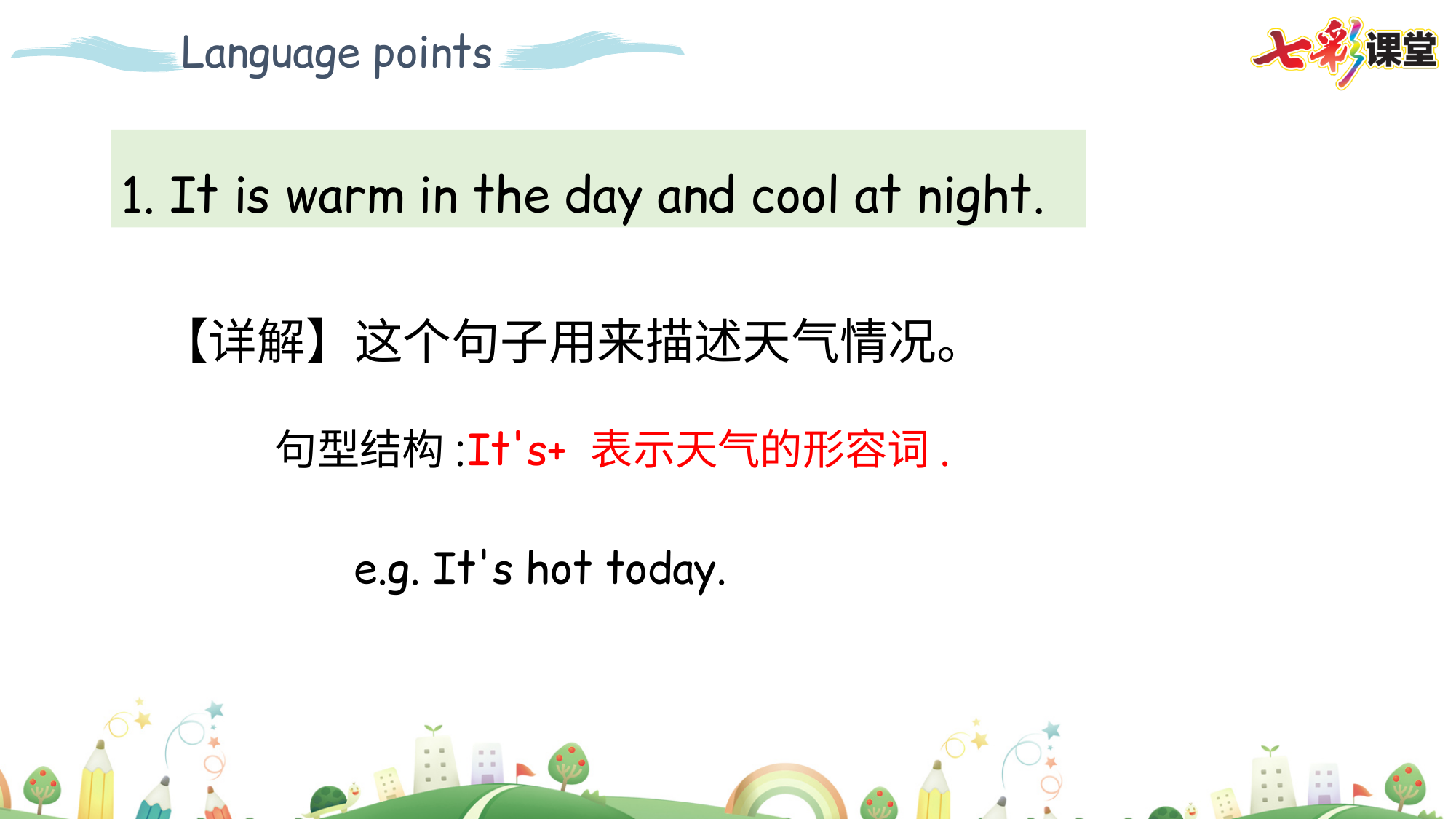

Language points

1. It is warm in the day and cool at night.
【详解】这个句子用来描述天气情况。
句型结构:It's+ 表示天气的形容词.
e.g. It's hot today.